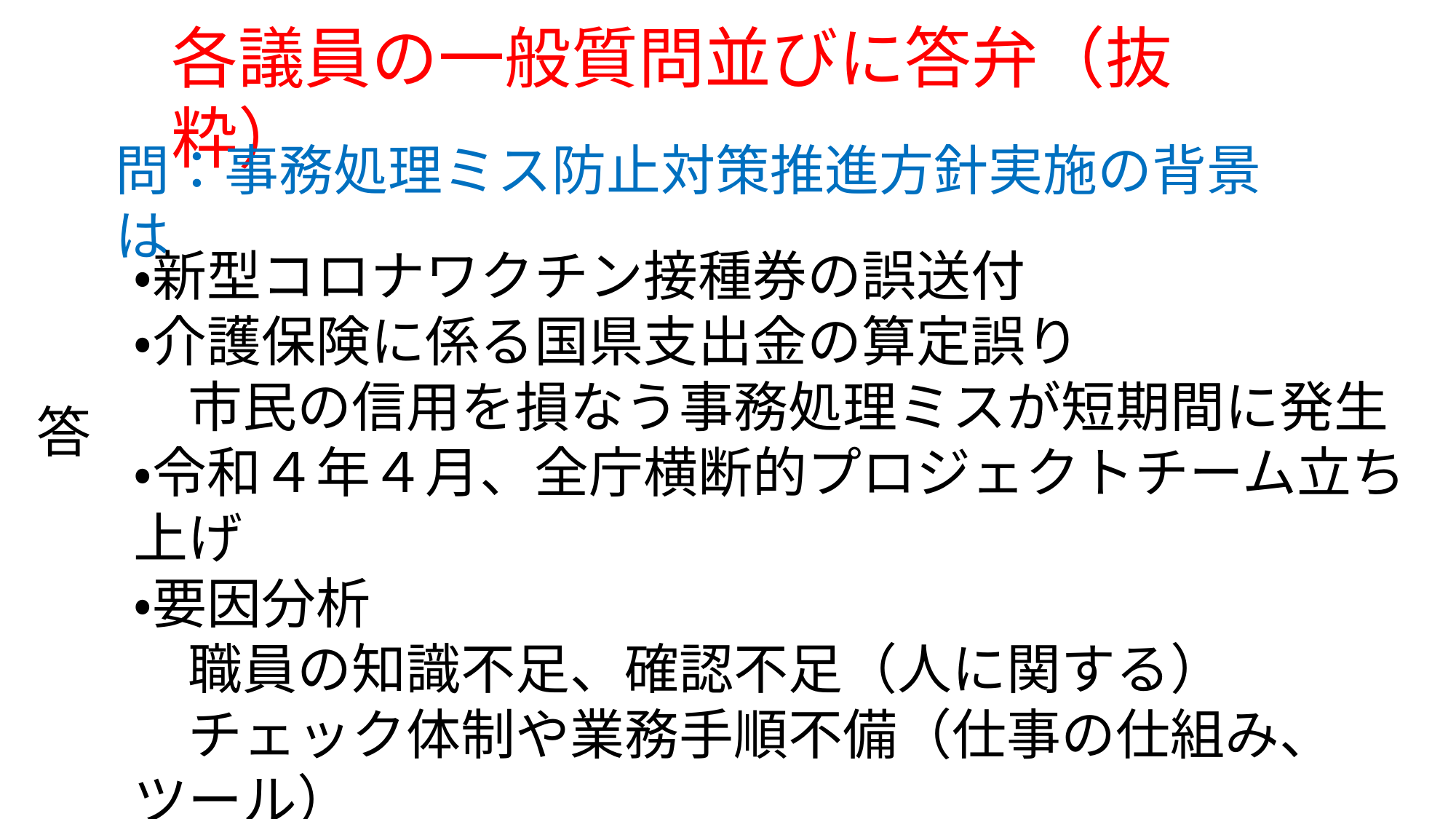

各議員の一般質問並びに答弁（抜粋）
問：事務処理ミス防止対策推進方針実施の背景は
・新型コロナワクチン接種券の誤送付
・介護保険に係る国県支出金の算定誤り
　市民の信用を損なう事務処理ミスが短期間に発生
・令和４年４月、全庁横断的プロジェクトチーム立ち上げ
・要因分析
　職員の知識不足、確認不足（人に関する）
　チェック体制や業務手順不備（仕事の仕組み、ツール）
　課内や部署間における連携不足（職場環境に関する）

答